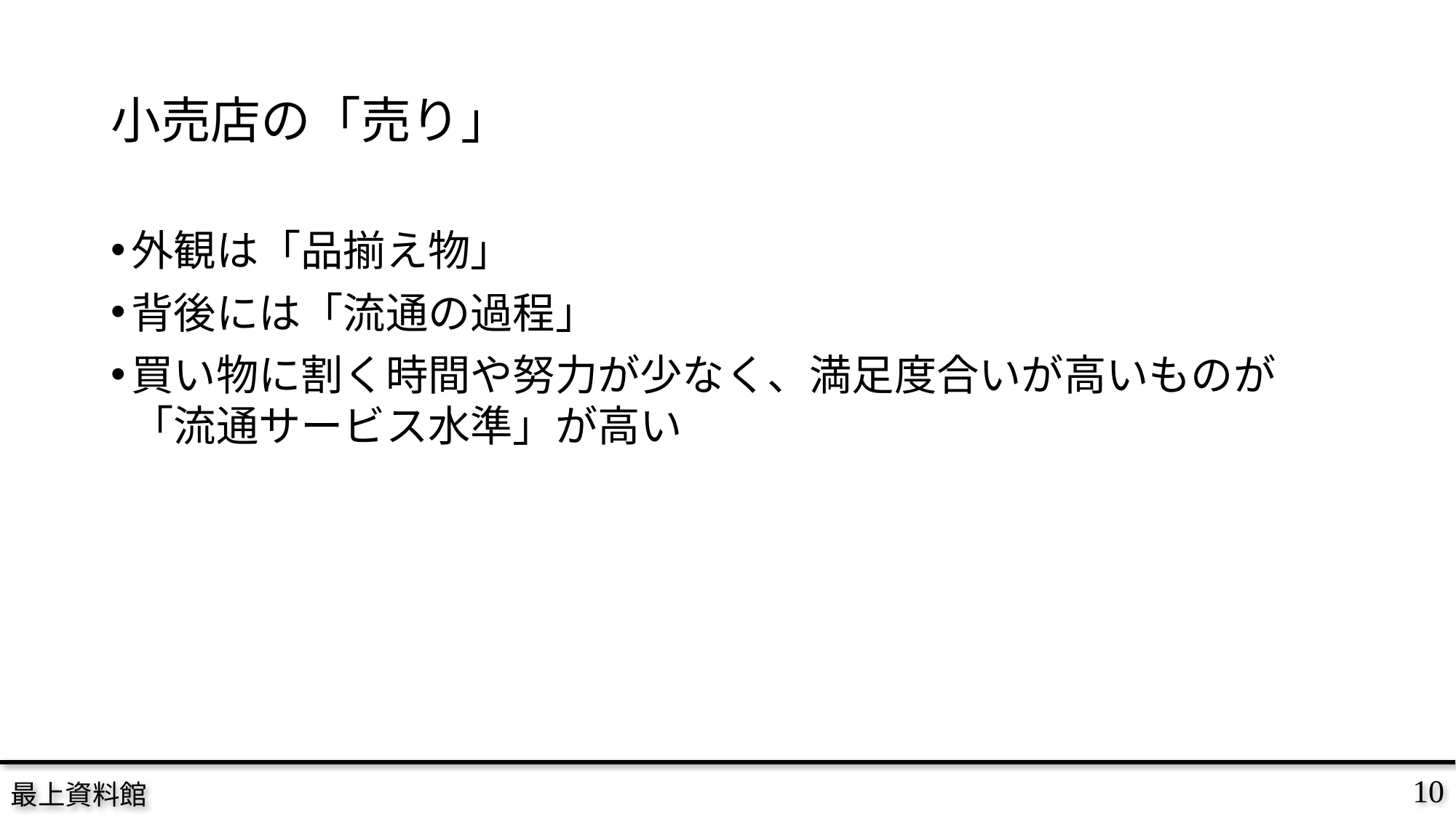

# 小売店の「売り」
外観は「品揃え物」
背後には「流通の過程」
買い物に割く時間や努力が少なく、満足度合いが高いものが「流通サービス水準」が高い